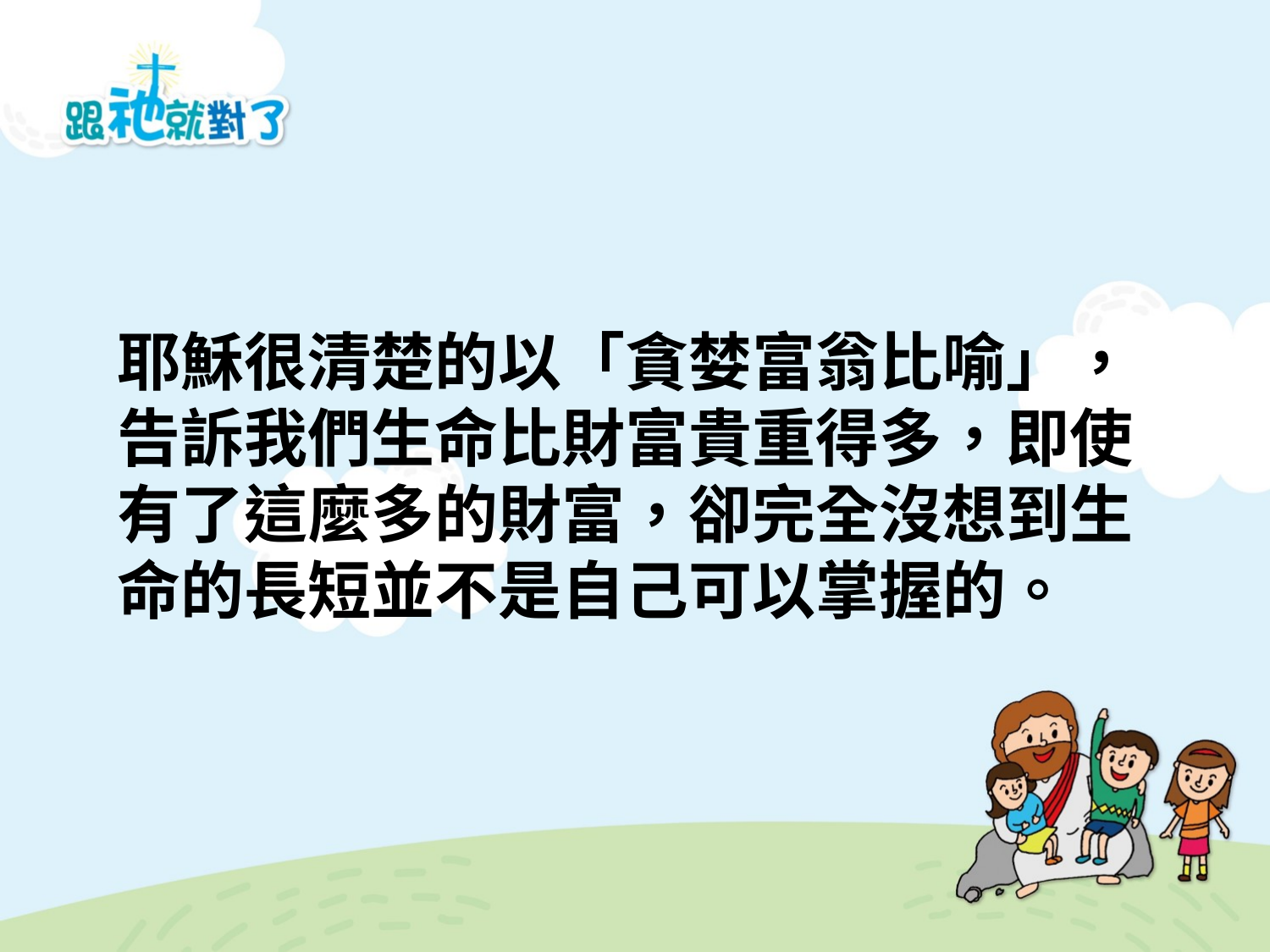

耶穌很清楚的以「貪婪富翁比喻」，告訴我們生命比財富貴重得多，即使有了這麼多的財富，卻完全沒想到生命的長短並不是自己可以掌握的。